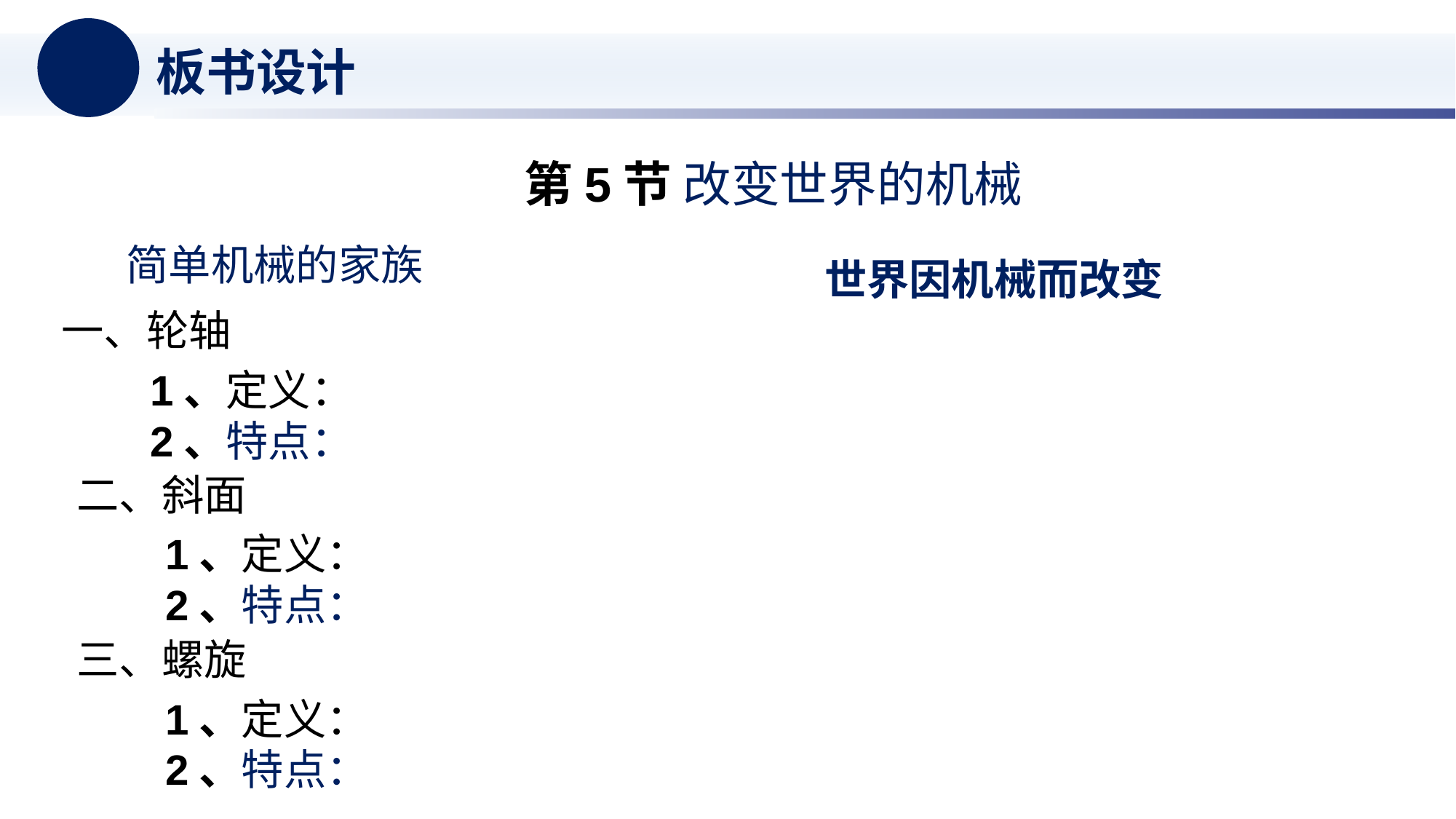

板书设计

第5节 改变世界的机械
简单机械的家族
世界因机械而改变
一、轮轴
1、定义：
2、特点：

二、斜面
1、定义：
2、特点：

三、螺旋
1、定义：
2、特点：